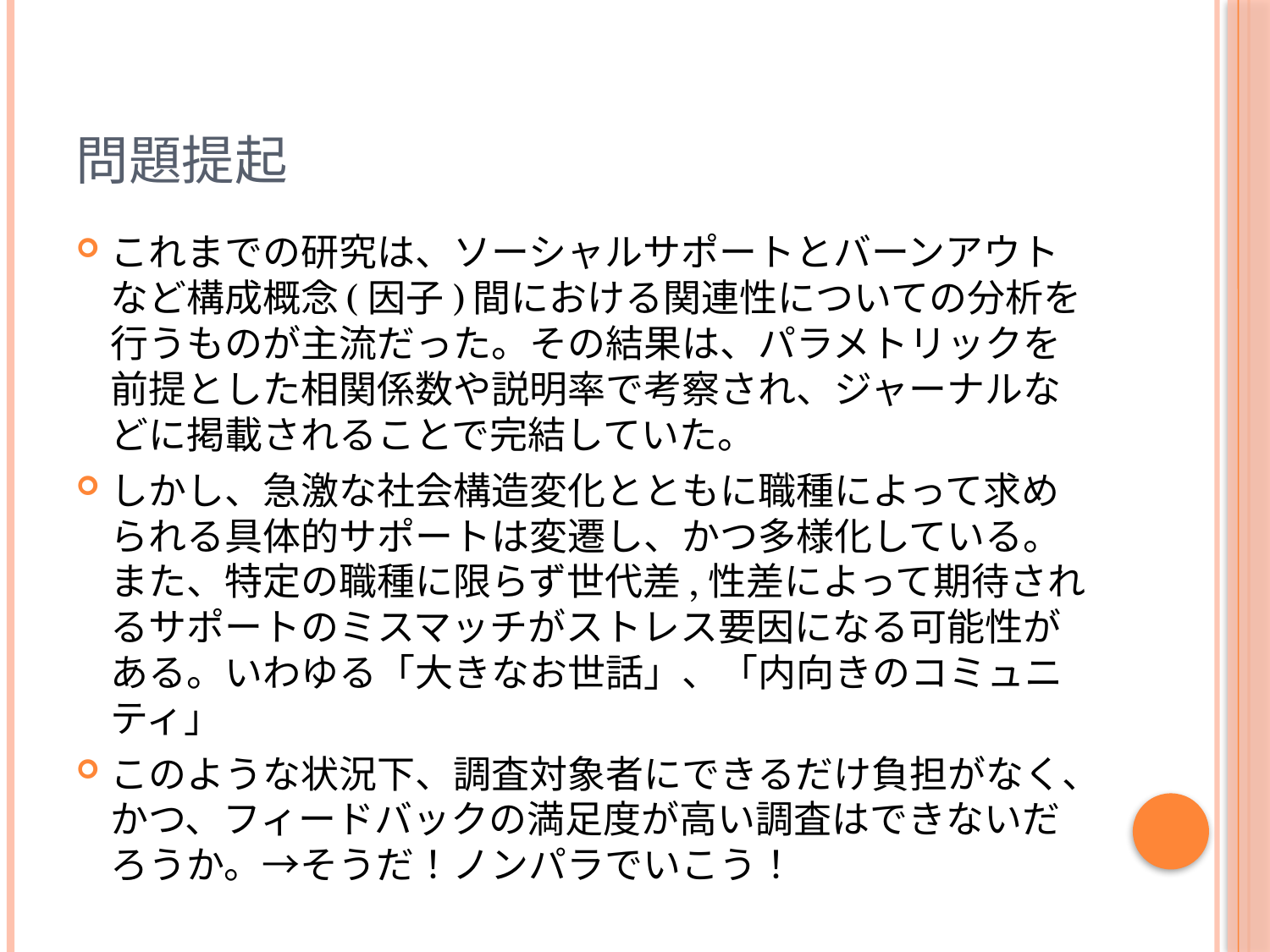

# 問題提起
これまでの研究は、ソーシャルサポートとバーンアウトなど構成概念(因子)間における関連性についての分析を行うものが主流だった。その結果は、パラメトリックを前提とした相関係数や説明率で考察され、ジャーナルなどに掲載されることで完結していた。
しかし、急激な社会構造変化とともに職種によって求められる具体的サポートは変遷し、かつ多様化している。また、特定の職種に限らず世代差,性差によって期待されるサポートのミスマッチがストレス要因になる可能性がある。いわゆる「大きなお世話」、「内向きのコミュニティ」
このような状況下、調査対象者にできるだけ負担がなく、かつ、フィードバックの満足度が高い調査はできないだろうか。→そうだ！ノンパラでいこう！